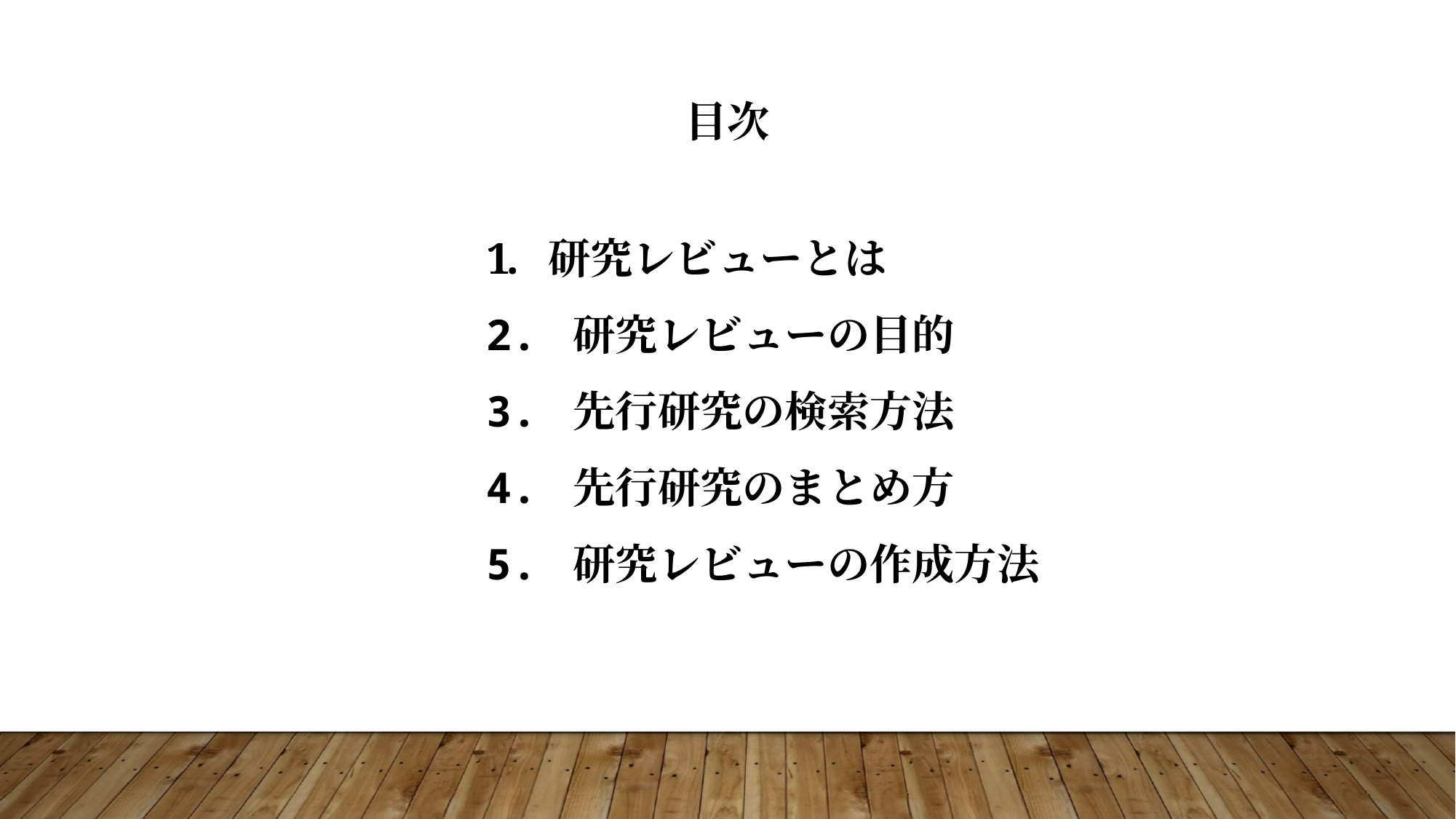

目次
研究レビューとは
2. 研究レビューの目的
3. 先行研究の検索方法
4. 先行研究のまとめ方
5. 研究レビューの作成方法